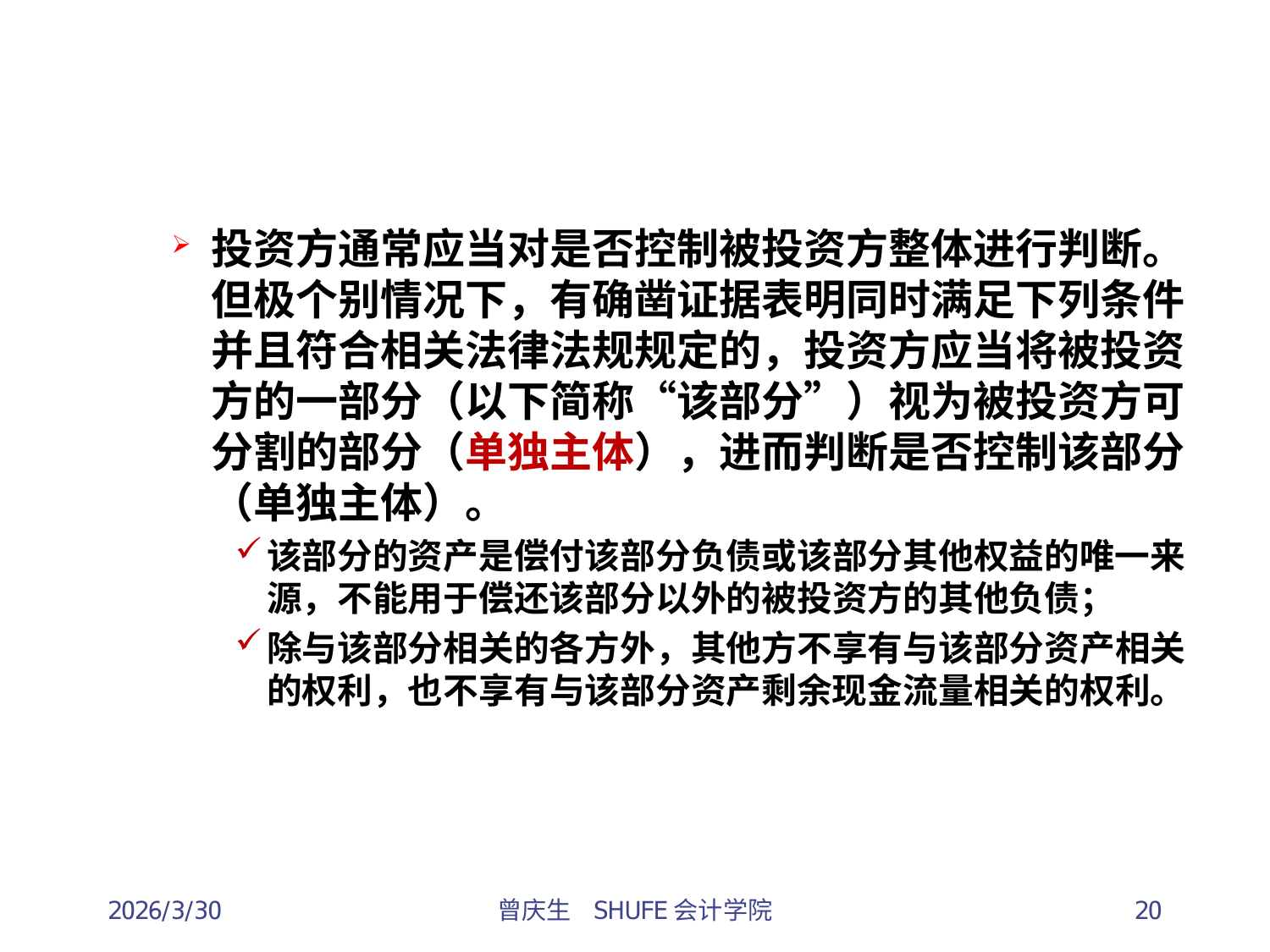

投资方通常应当对是否控制被投资方整体进行判断。但极个别情况下，有确凿证据表明同时满足下列条件并且符合相关法律法规规定的，投资方应当将被投资方的一部分（以下简称“该部分”）视为被投资方可分割的部分（单独主体），进而判断是否控制该部分（单独主体）。
该部分的资产是偿付该部分负债或该部分其他权益的唯一来源，不能用于偿还该部分以外的被投资方的其他负债；
除与该部分相关的各方外，其他方不享有与该部分资产相关的权利，也不享有与该部分资产剩余现金流量相关的权利。
2026/3/30
曾庆生   SHUFE会计学院
20